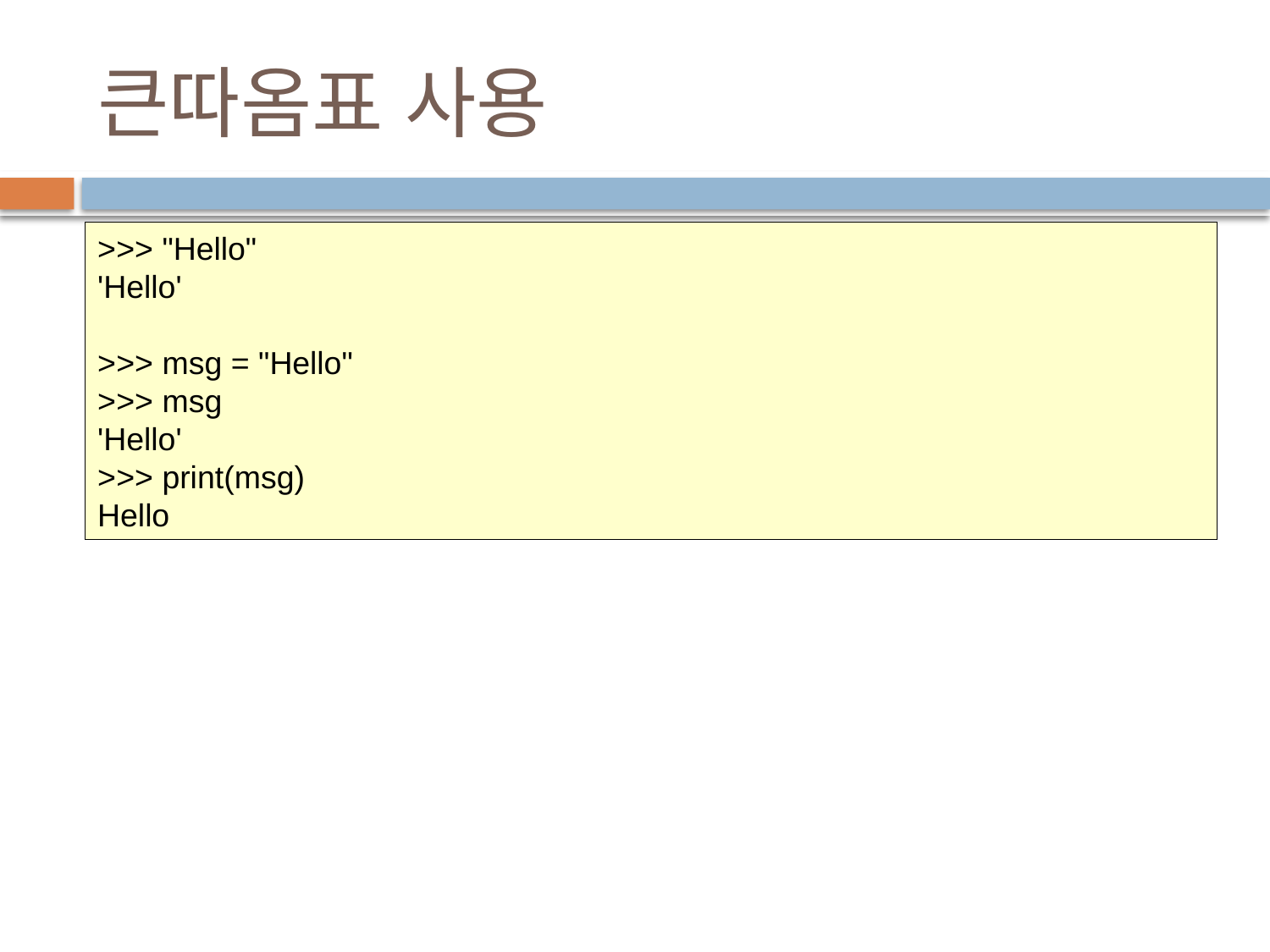

# 큰따옴표 사용

>>> "Hello"
'Hello'

>>> msg = "Hello"
>>> msg
'Hello'
>>> print(msg)
Hello